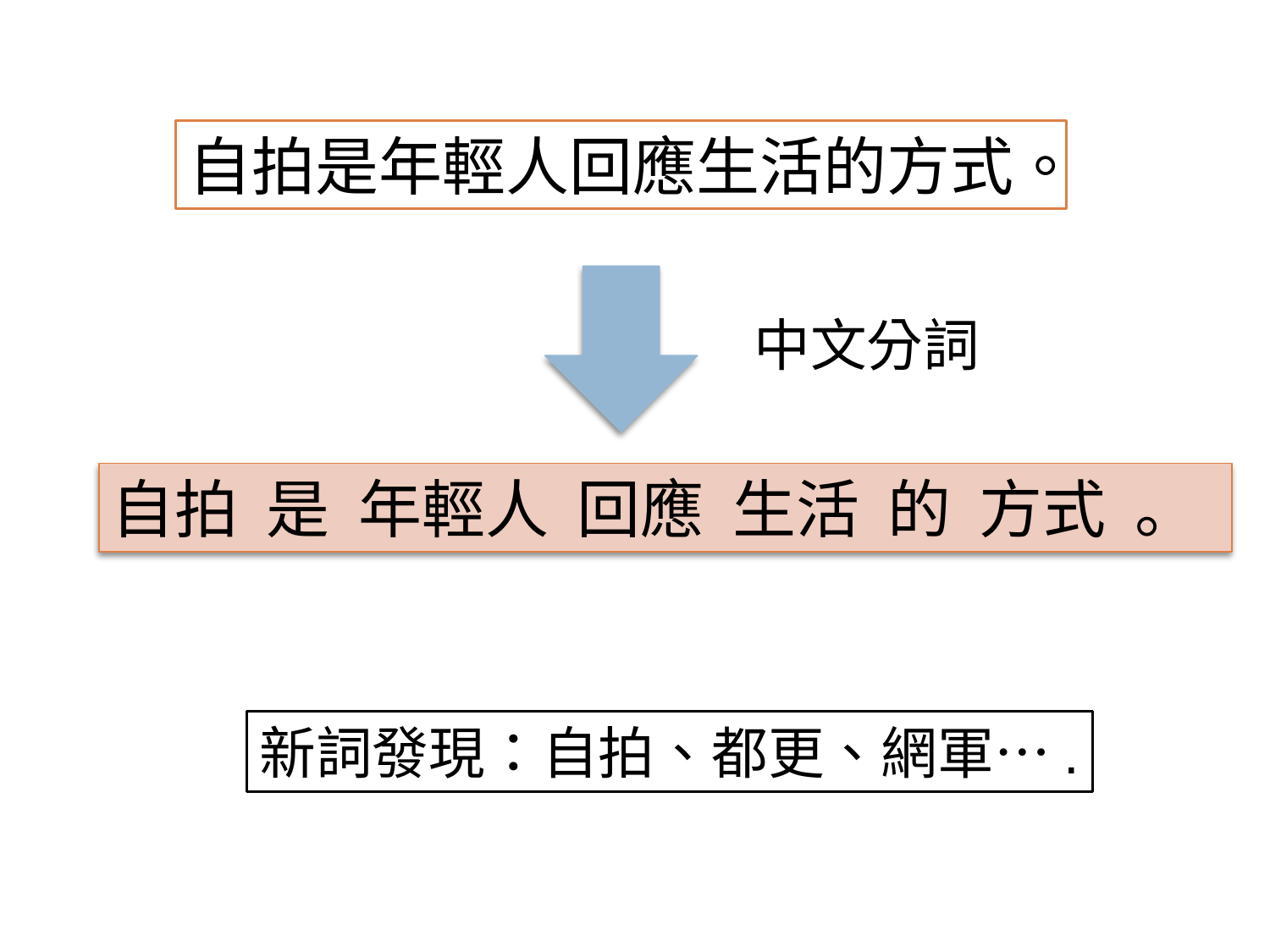

自拍是年輕人回應生活的方式。

中文分詞
自拍  是  年輕人  回應  生活  的  方式  。
新詞發現：自拍、都更、網軍….